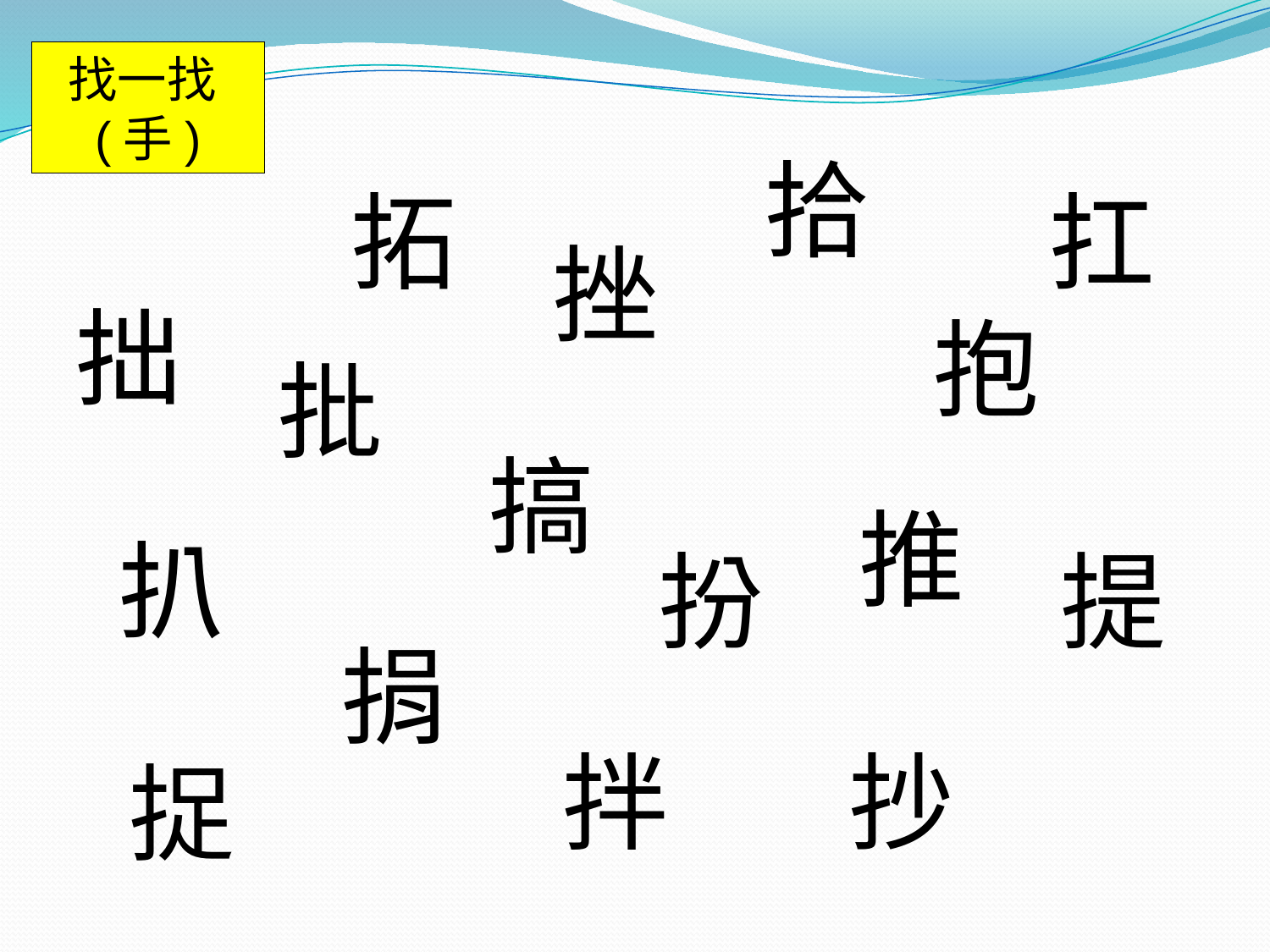

找一找(手)
拾
拓
扛
挫
拙
抱
批
搞
推
扒
扮
提
捐
拌
抄
捉